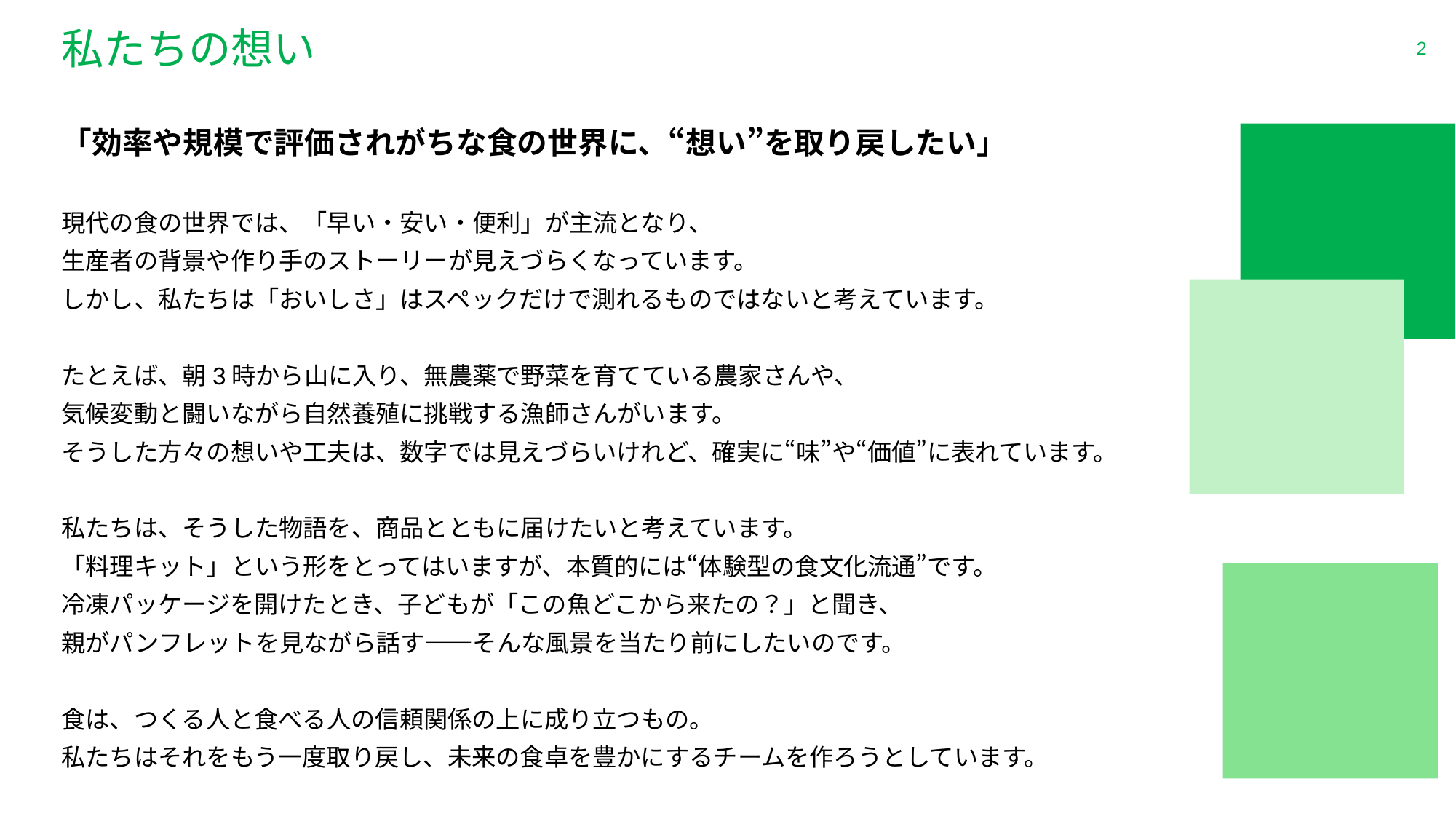

私たちの想い
2
「効率や規模で評価されがちな食の世界に、“想い”を取り戻したい」

現代の食の世界では、「早い・安い・便利」が主流となり、
生産者の背景や作り手のストーリーが見えづらくなっています。
しかし、私たちは「おいしさ」はスペックだけで測れるものではないと考えています。

たとえば、朝3時から山に入り、無農薬で野菜を育てている農家さんや、
気候変動と闘いながら自然養殖に挑戦する漁師さんがいます。
そうした方々の想いや工夫は、数字では見えづらいけれど、確実に“味”や“価値”に表れています。

私たちは、そうした物語を、商品とともに届けたいと考えています。
「料理キット」という形をとってはいますが、本質的には“体験型の食文化流通”です。
冷凍パッケージを開けたとき、子どもが「この魚どこから来たの？」と聞き、
親がパンフレットを見ながら話す——そんな風景を当たり前にしたいのです。

食は、つくる人と食べる人の信頼関係の上に成り立つもの。
私たちはそれをもう一度取り戻し、未来の食卓を豊かにするチームを作ろうとしています。